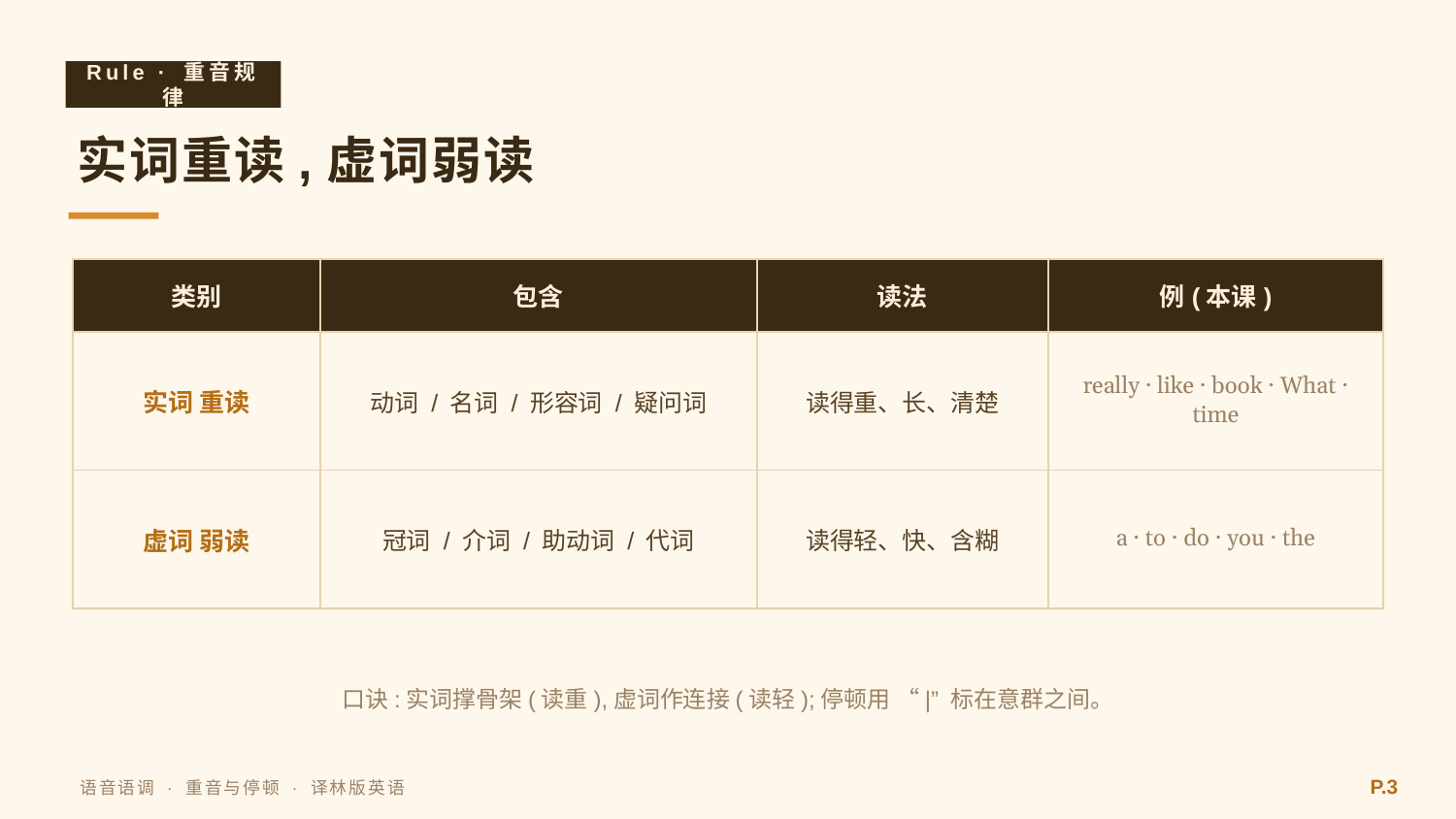

Rule · 重音规律

实词重读,虚词弱读

| 类别 | 包含 | 读法 | 例(本课) |
| --- | --- | --- | --- |
| 实词 重读 | 动词 / 名词 / 形容词 / 疑问词 | 读得重、长、清楚 | really · like · book · What · time |
| 虚词 弱读 | 冠词 / 介词 / 助动词 / 代词 | 读得轻、快、含糊 | a · to · do · you · the |
口诀:实词撑骨架(读重),虚词作连接(读轻);停顿用 “|” 标在意群之间。
P.3
语音语调 · 重音与停顿 · 译林版英语